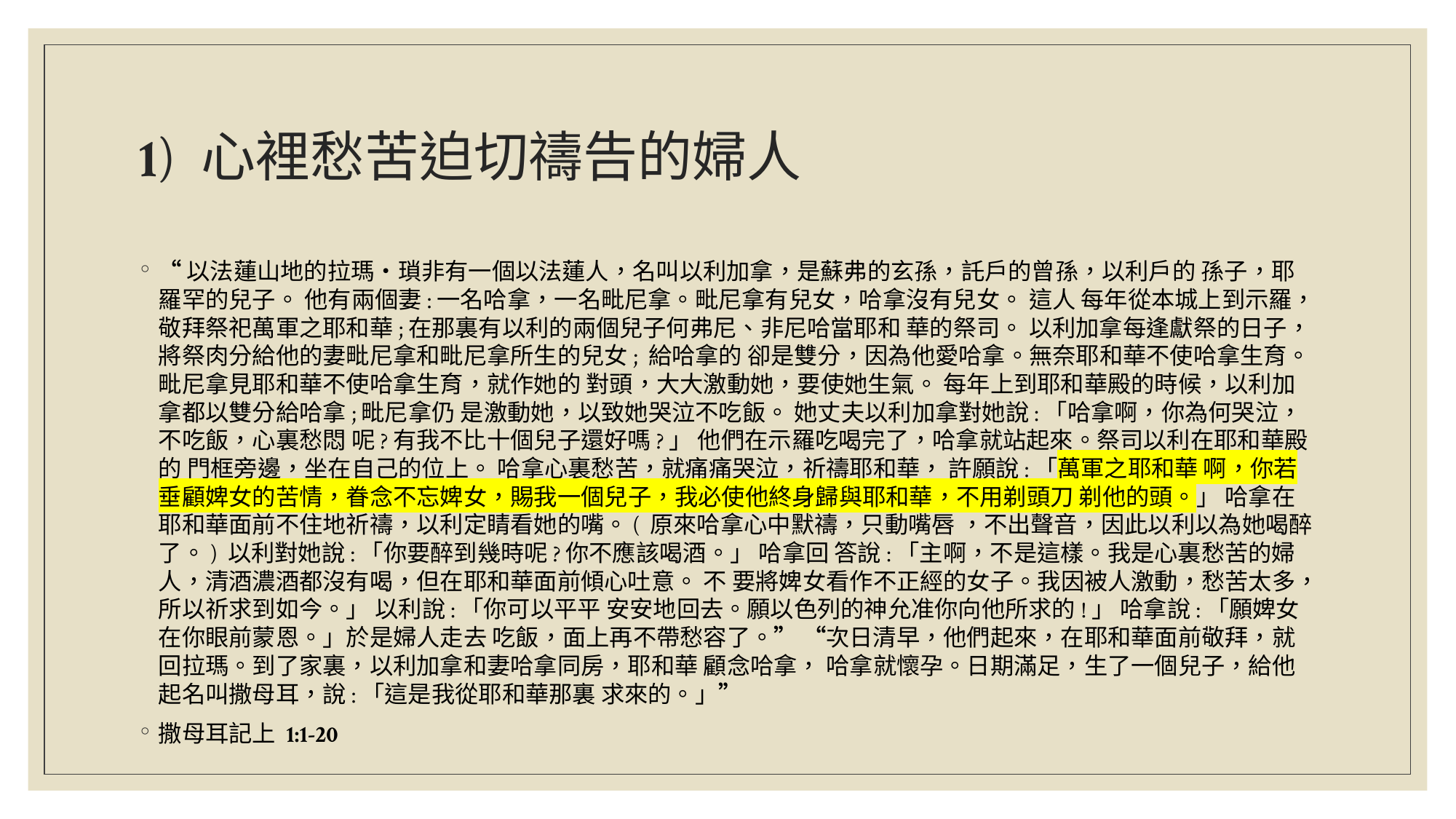

# 1) 心裡愁苦迫切禱告的婦人
“以法蓮山地的拉瑪‧瑣非有一個以法蓮人，名叫以利加拿，是蘇弗的玄孫，託戶的曾孫，以利戶的 孫子，耶羅罕的兒子。 他有兩個妻:一名哈拿，一名毗尼拿。毗尼拿有兒女，哈拿沒有兒女。 這人 每年從本城上到示羅，敬拜祭祀萬軍之耶和華;在那裏有以利的兩個兒子何弗尼、非尼哈當耶和 華的祭司。 以利加拿每逢獻祭的日子，將祭肉分給他的妻毗尼拿和毗尼拿所生的兒女; 給哈拿的 卻是雙分，因為他愛哈拿。無奈耶和華不使哈拿生育。 毗尼拿見耶和華不使哈拿生育，就作她的 對頭，大大激動她，要使她生氣。 每年上到耶和華殿的時候，以利加拿都以雙分給哈拿;毗尼拿仍 是激動她，以致她哭泣不吃飯。 她丈夫以利加拿對她說:「哈拿啊，你為何哭泣，不吃飯，心裏愁悶 呢?有我不比十個兒子還好嗎?」 他們在示羅吃喝完了，哈拿就站起來。祭司以利在耶和華殿的 門框旁邊，坐在自己的位上。 哈拿心裏愁苦，就痛痛哭泣，祈禱耶和華， 許願說:「萬軍之耶和華 啊，你若垂顧婢女的苦情，眷念不忘婢女，賜我一個兒子，我必使他終身歸與耶和華，不用剃頭刀 剃他的頭。」 哈拿在耶和華面前不住地祈禱，以利定睛看她的嘴。( 原來哈拿心中默禱，只動嘴唇 ，不出聲音，因此以利以為她喝醉了。) 以利對她說:「你要醉到幾時呢?你不應該喝酒。」 哈拿回 答說:「主啊，不是這樣。我是心裏愁苦的婦人，清酒濃酒都沒有喝，但在耶和華面前傾心吐意。 不 要將婢女看作不正經的女子。我因被人激動，愁苦太多，所以祈求到如今。」 以利說:「你可以平平 安安地回去。願以色列的神允准你向他所求的!」 哈拿說:「願婢女在你眼前蒙恩。」於是婦人走去 吃飯，面上再不帶愁容了。” “次日清早，他們起來，在耶和華面前敬拜，就回拉瑪。到了家裏，以利加拿和妻哈拿同房，耶和華 顧念哈拿， 哈拿就懷孕。日期滿足，生了一個兒子，給他起名叫撒母耳，說:「這是我從耶和華那裏 求來的。」”
撒母耳記上 1:1-20